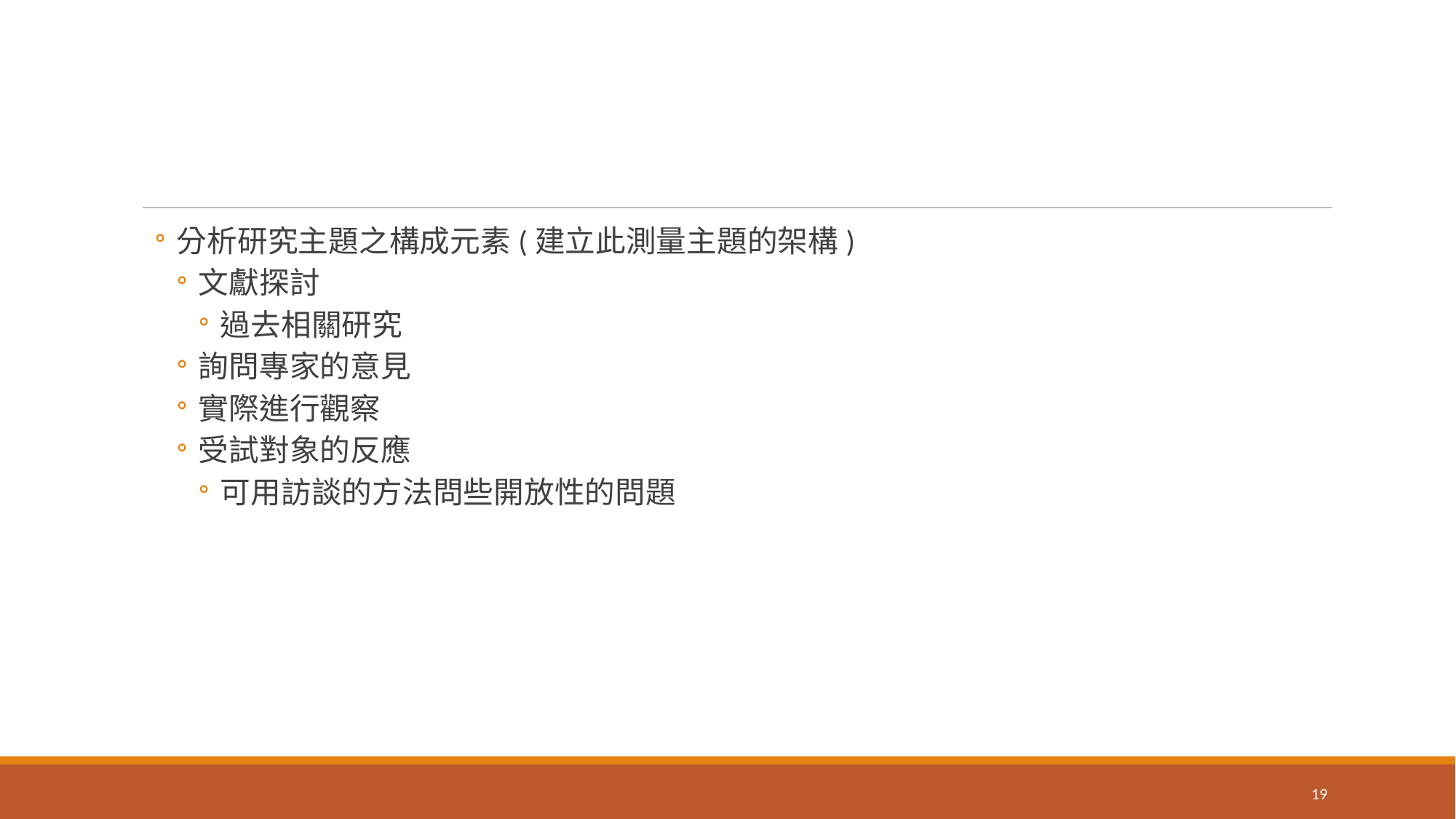

#
分析研究主題之構成元素(建立此測量主題的架構)
文獻探討
過去相關研究
詢問專家的意見
實際進行觀察
受試對象的反應
可用訪談的方法問些開放性的問題

19